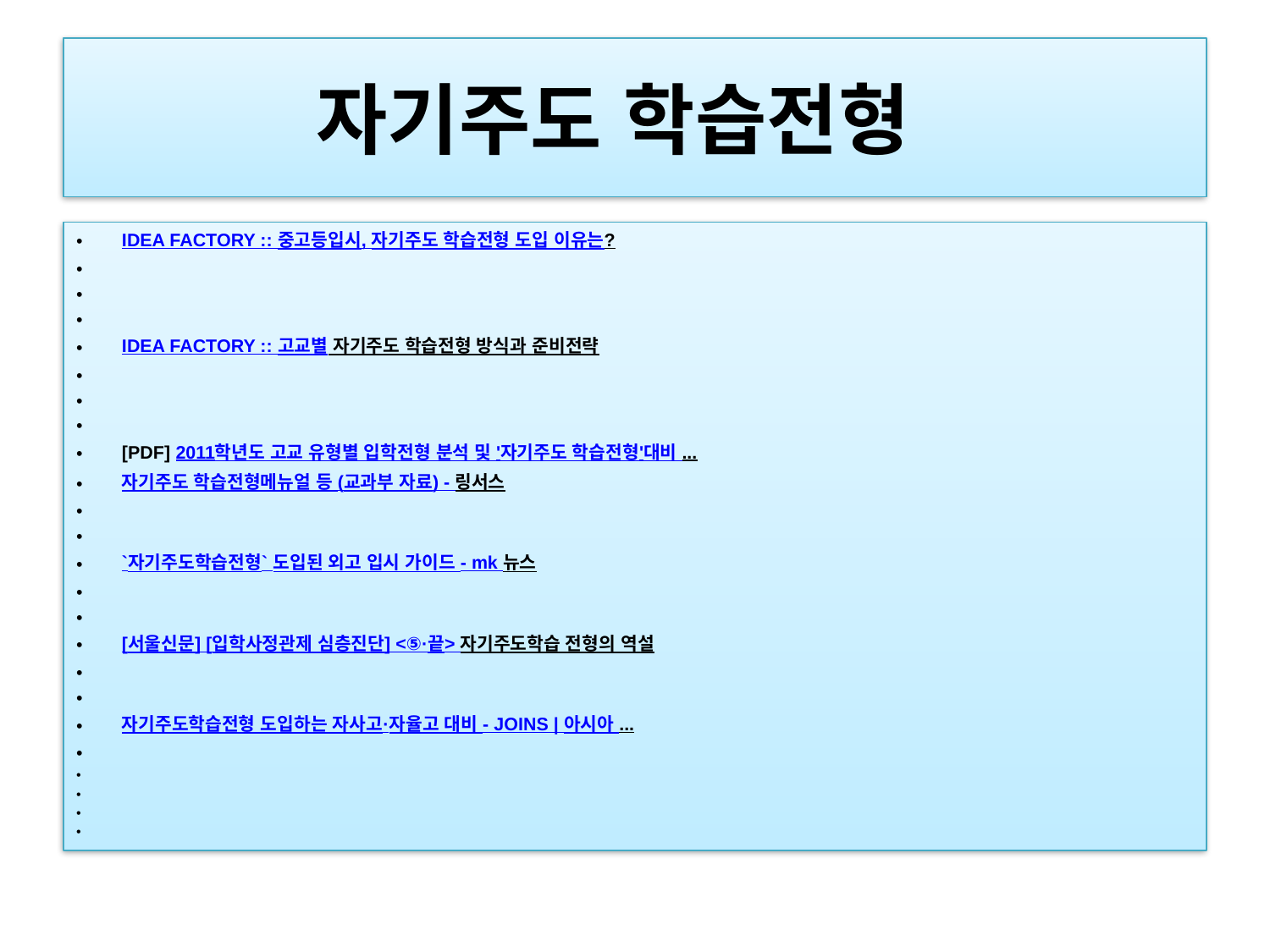

# 자기주도 학습전형
IDEA FACTORY :: 중고등입시, 자기주도 학습전형 도입 이유는?

IDEA FACTORY :: 고교별 자기주도 학습전형 방식과 준비전략

[PDF] 2011학년도 고교 유형별 입학전형 분석 및 '자기주도 학습전형'대비 ...
자기주도 학습전형메뉴얼 등 (교과부 자료) - 링서스

`자기주도학습전형` 도입된 외고 입시 가이드 - mk 뉴스

[서울신문] [입학사정관제 심층진단] <⑤·끝> 자기주도학습 전형의 역설

자기주도학습전형 도입하는 자사고·자율고 대비 - JOINS | 아시아 ...